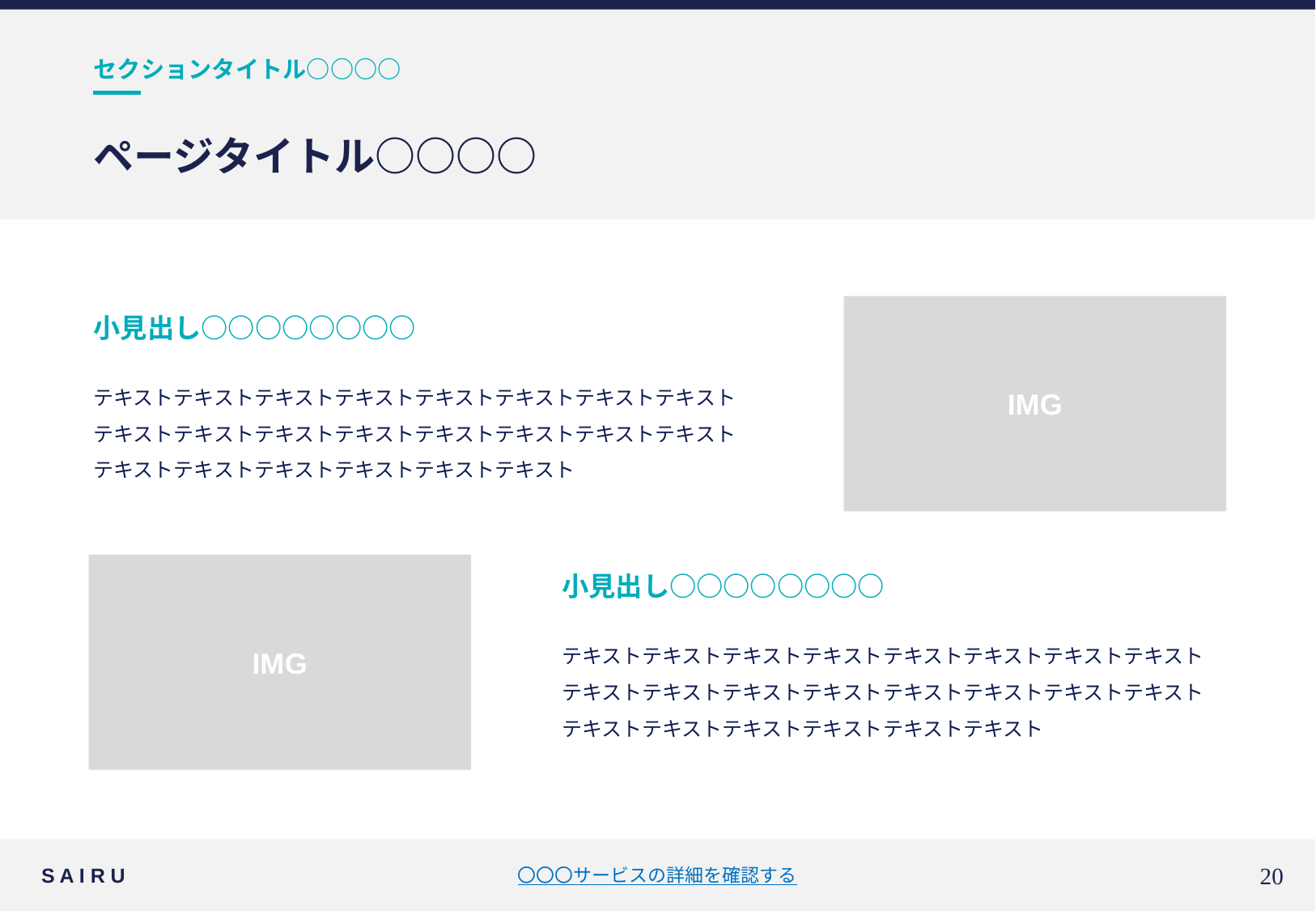

セクションタイトル○○○○
# ページタイトル○○○○
小見出し○○○○○○○○
IMG
テキストテキストテキストテキストテキストテキストテキストテキストテキストテキストテキストテキストテキストテキストテキストテキストテキストテキストテキストテキストテキストテキスト
IMG
小見出し○○○○○○○○
テキストテキストテキストテキストテキストテキストテキストテキストテキストテキストテキストテキストテキストテキストテキストテキストテキストテキストテキストテキストテキストテキスト
S A I R U
〇〇〇サービスの詳細を確認する
20